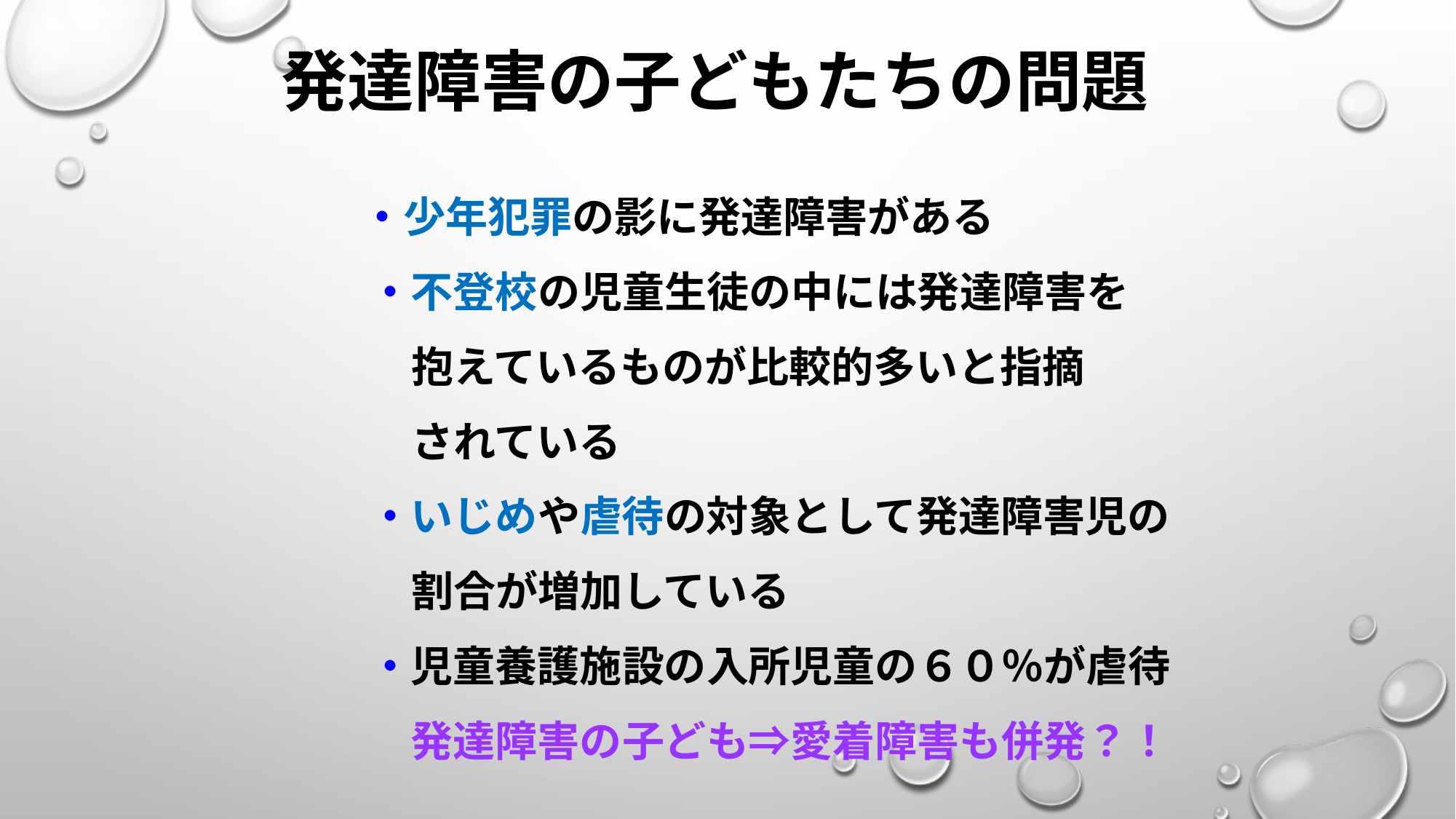

発達障害の子どもたちの問題
　 ・少年犯罪の影に発達障害がある
　・不登校の児童生徒の中には発達障害を
　　抱えているものが比較的多いと指摘
　　されている
　・いじめや虐待の対象として発達障害児の
　　割合が増加している
　・児童養護施設の入所児童の６０％が虐待
　　発達障害の子ども⇒愛着障害も併発？！